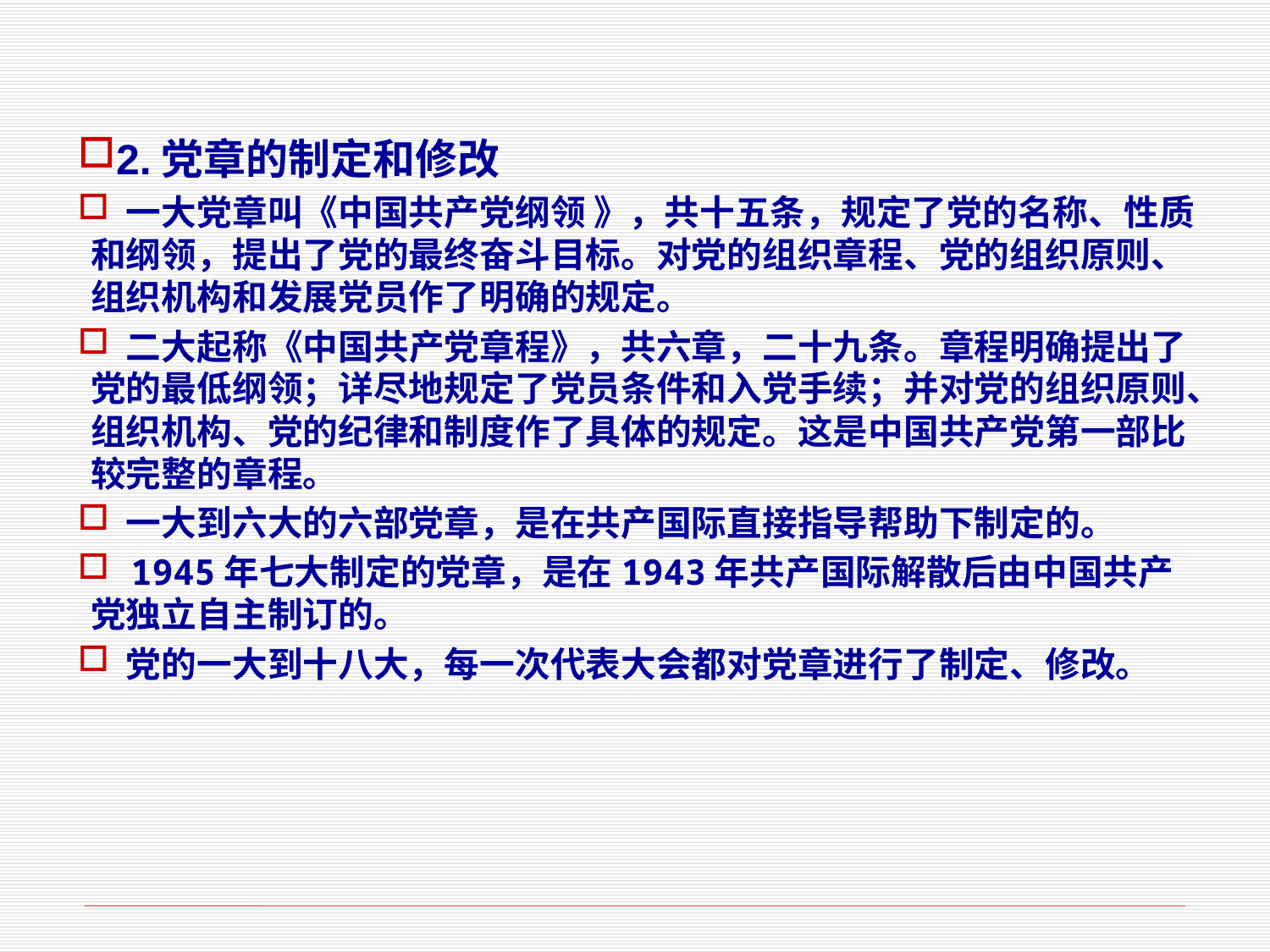

2.党章的制定和修改
 一大党章叫《中国共产党纲领 》，共十五条，规定了党的名称、性质和纲领，提出了党的最终奋斗目标。对党的组织章程、党的组织原则、组织机构和发展党员作了明确的规定。
 二大起称《中国共产党章程》，共六章，二十九条。章程明确提出了党的最低纲领；详尽地规定了党员条件和入党手续；并对党的组织原则、组织机构、党的纪律和制度作了具体的规定。这是中国共产党第一部比较完整的章程。
 一大到六大的六部党章，是在共产国际直接指导帮助下制定的。
 1945年七大制定的党章，是在1943年共产国际解散后由中国共产党独立自主制订的。
 党的一大到十八大，每一次代表大会都对党章进行了制定、修改。